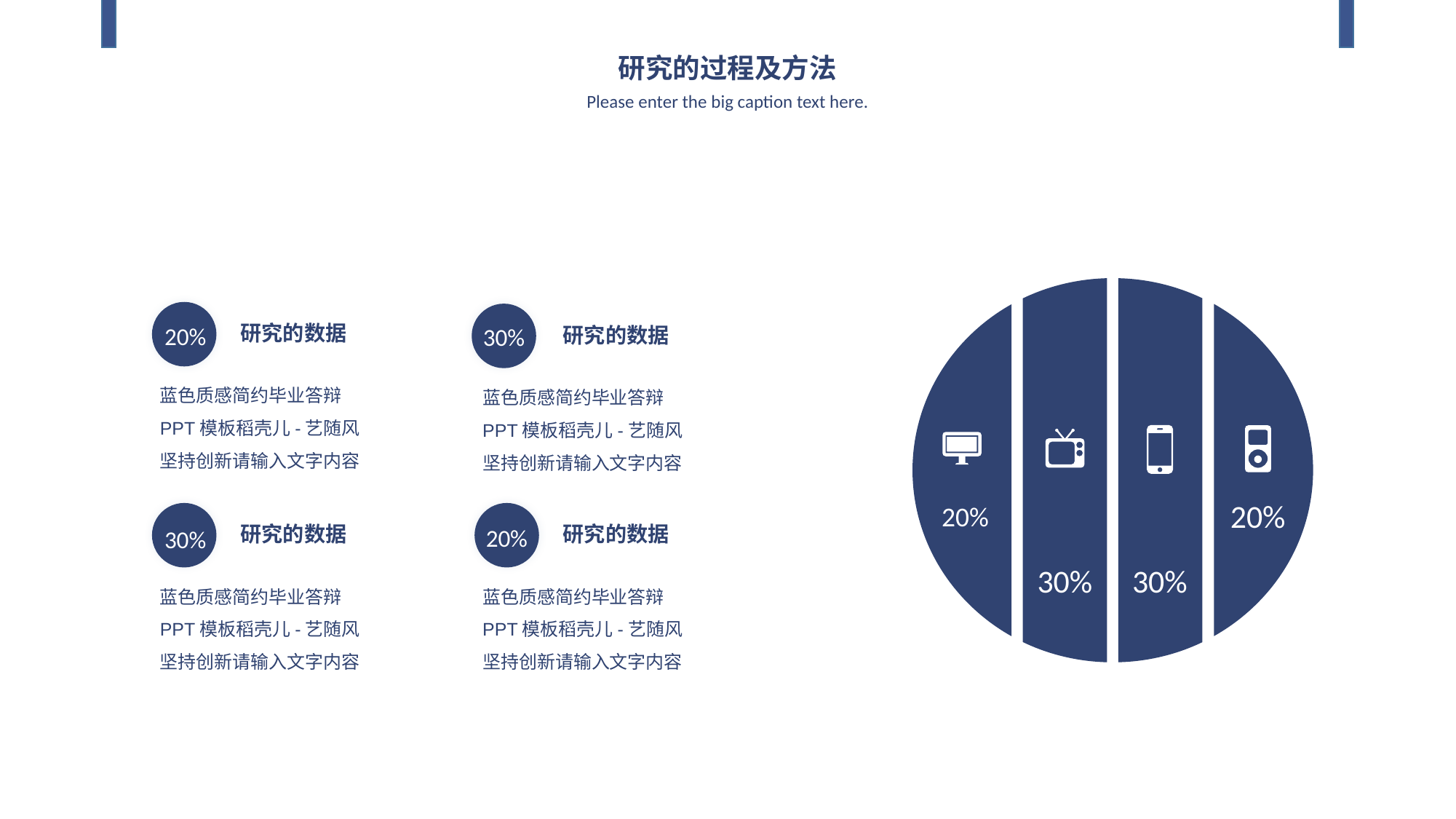

研究的过程及方法
Please enter the big caption text here.

20%
20%
30%
30%

20%
30%
研究的数据
研究的数据
蓝色质感简约毕业答辩PPT模板稻壳儿-艺随风坚持创新请输入文字内容
蓝色质感简约毕业答辩PPT模板稻壳儿-艺随风坚持创新请输入文字内容

20%
30%
研究的数据
研究的数据
蓝色质感简约毕业答辩PPT模板稻壳儿-艺随风坚持创新请输入文字内容
蓝色质感简约毕业答辩PPT模板稻壳儿-艺随风坚持创新请输入文字内容